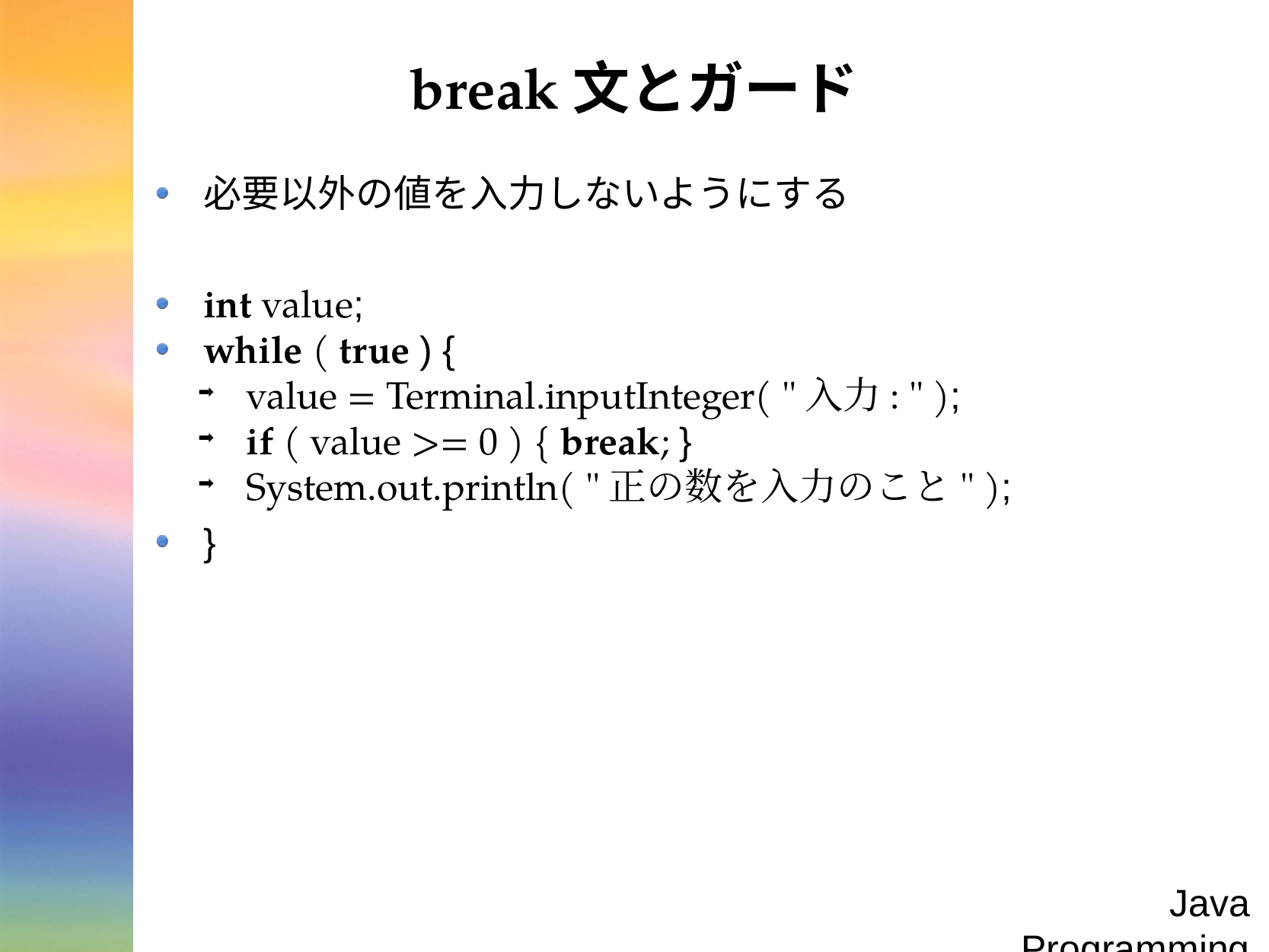

# break文とガード
必要以外の値を入力しないようにする

int value;
while ( true ) {
value = Terminal.inputInteger( "入力: " );
if ( value >= 0 ) { break; }
System.out.println( "正の数を入力のこと" );
}